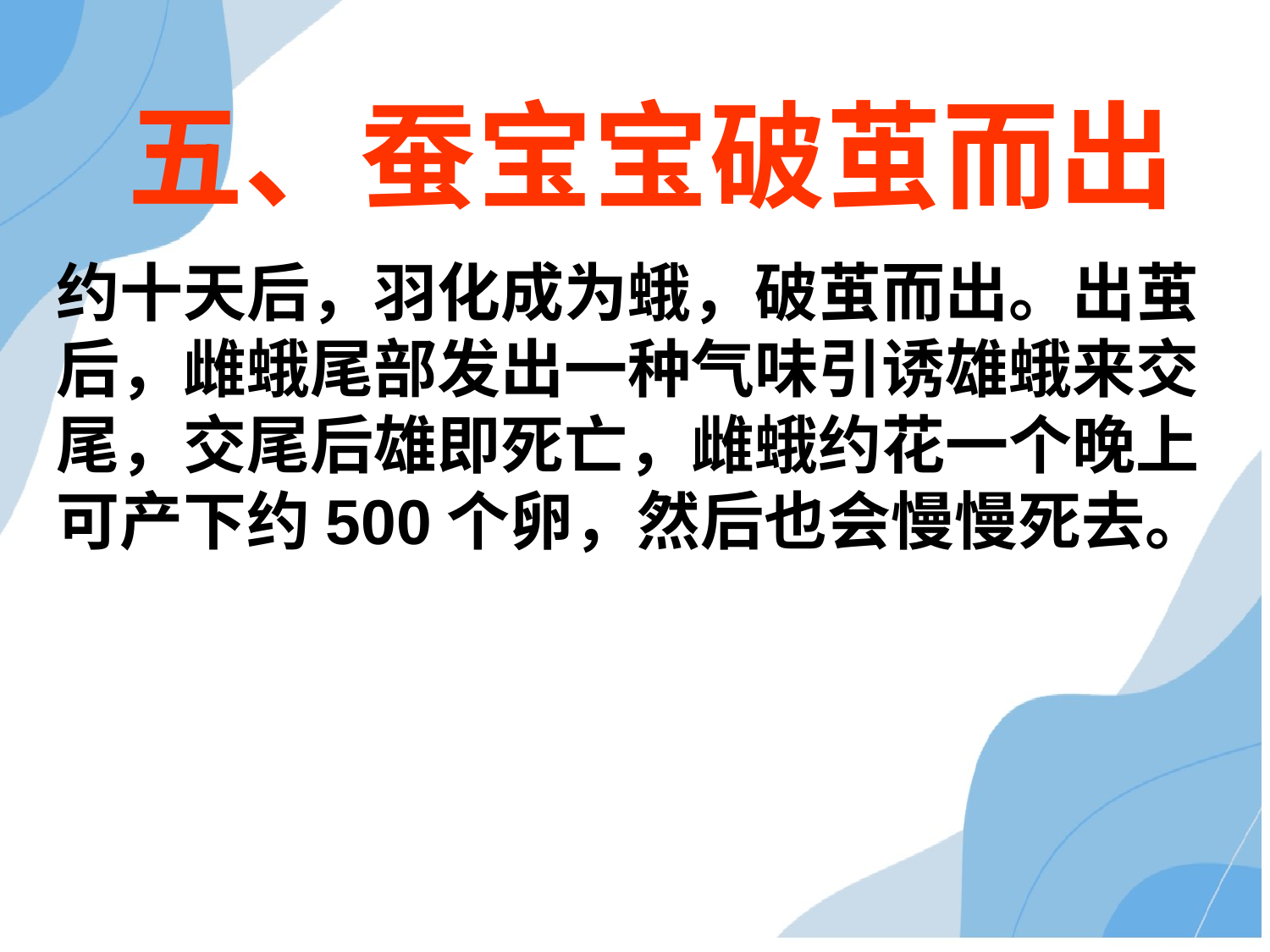

五、蚕宝宝破茧而出

约十天后，羽化成为蛾，破茧而出。出茧
后，雌蛾尾部发出一种气味引诱雄蛾来交
尾，交尾后雄即死亡，雌蛾约花一个晚上
可产下约500个卵，然后也会慢慢死去。